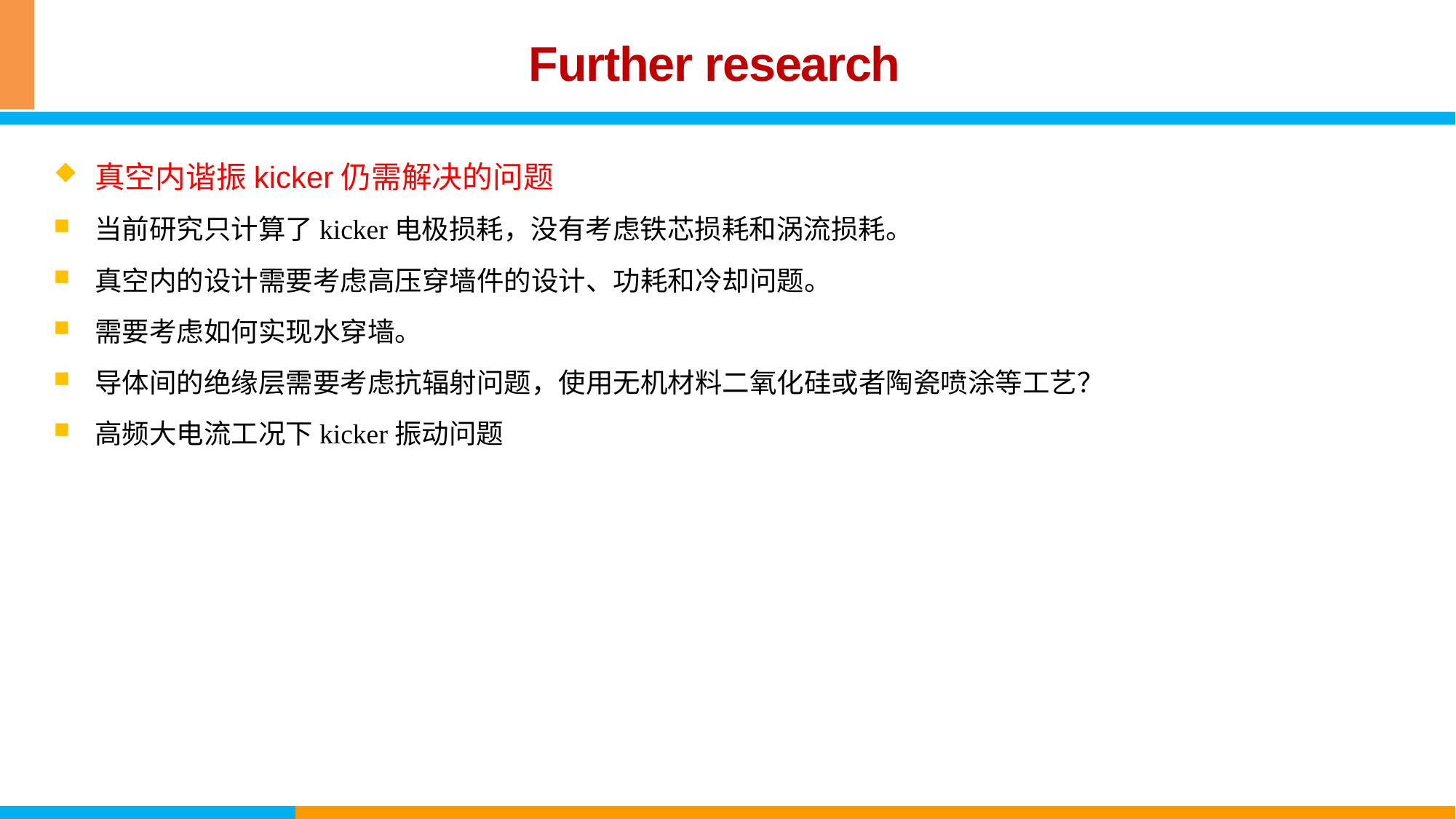

# Further research
真空内谐振kicker仍需解决的问题
当前研究只计算了kicker电极损耗，没有考虑铁芯损耗和涡流损耗。
真空内的设计需要考虑高压穿墙件的设计、功耗和冷却问题。
需要考虑如何实现水穿墙。
导体间的绝缘层需要考虑抗辐射问题，使用无机材料二氧化硅或者陶瓷喷涂等工艺？
高频大电流工况下kicker振动问题